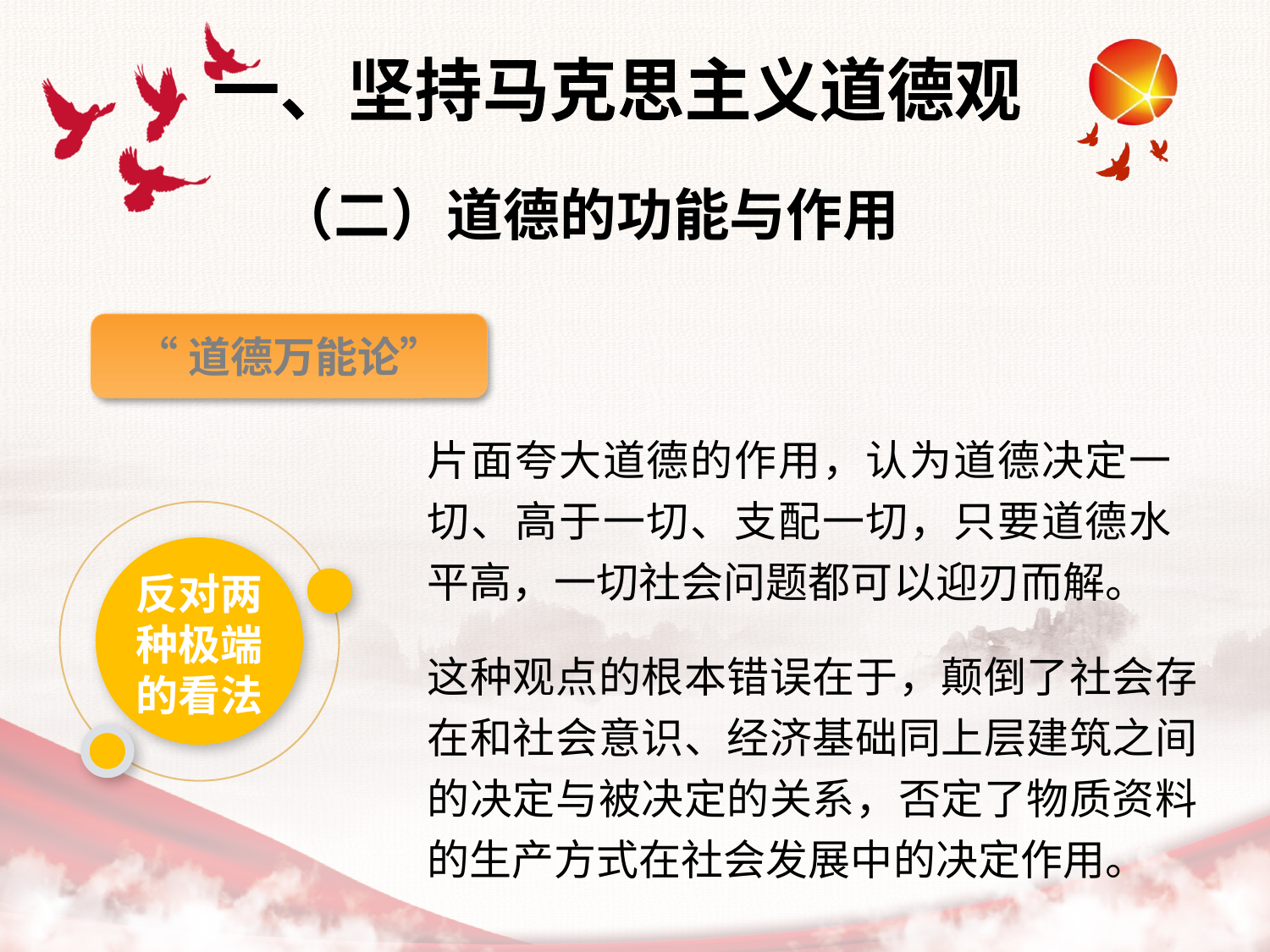

一、坚持马克思主义道德观
（二）道德的功能与作用
“道德万能论”
片面夸大道德的作用，认为道德决定一切、高于一切、支配一切，只要道德水平高，一切社会问题都可以迎刃而解。

反对两种极端的看法
这种观点的根本错误在于，颠倒了社会存在和社会意识、经济基础同上层建筑之间的决定与被决定的关系，否定了物质资料的生产方式在社会发展中的决定作用。